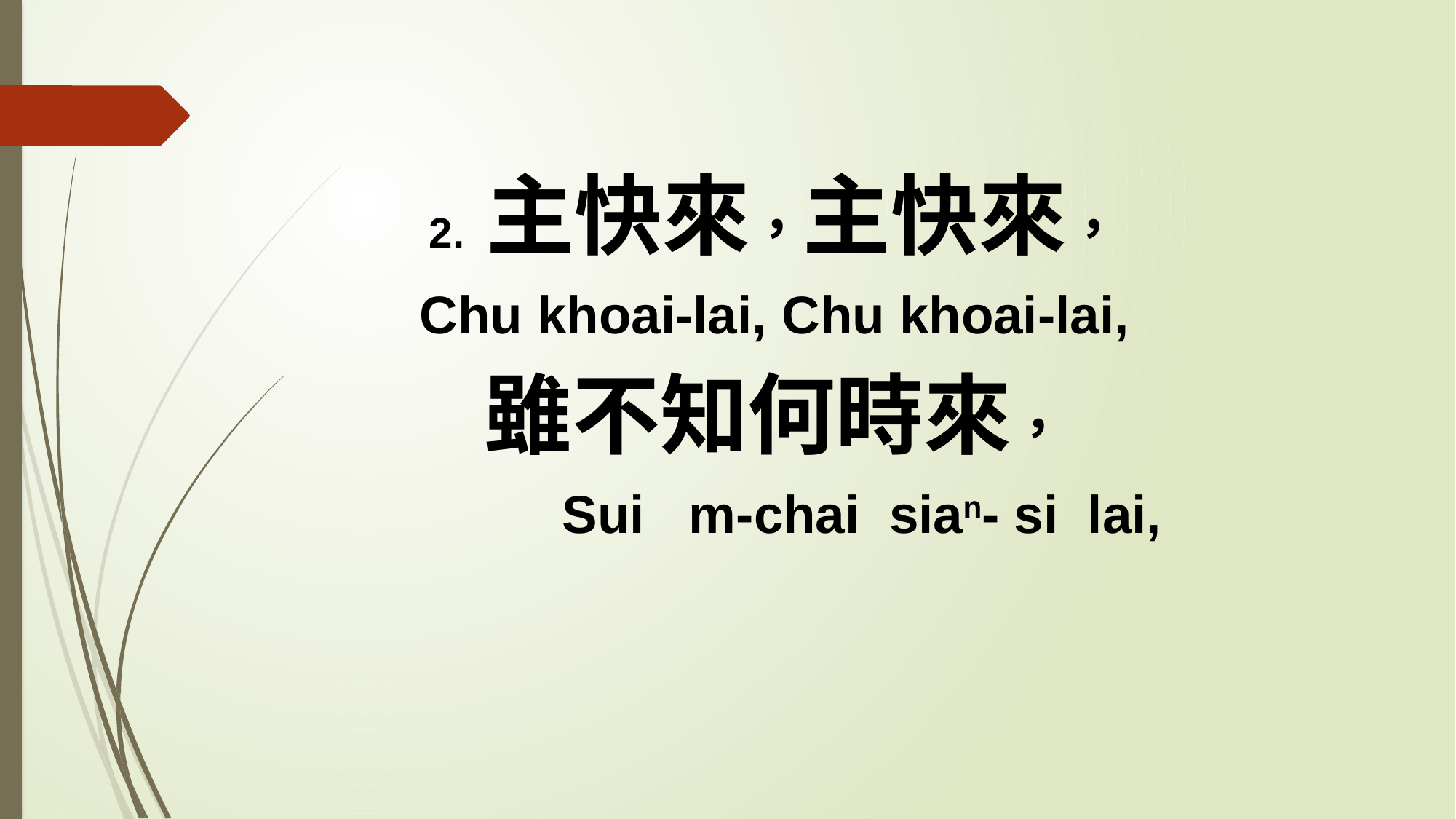

2. 主快來，主快來，
Chu khoai-lai, Chu khoai-lai,
雖不知何時來，
                       Sui   m-chai  sian- si  lai,